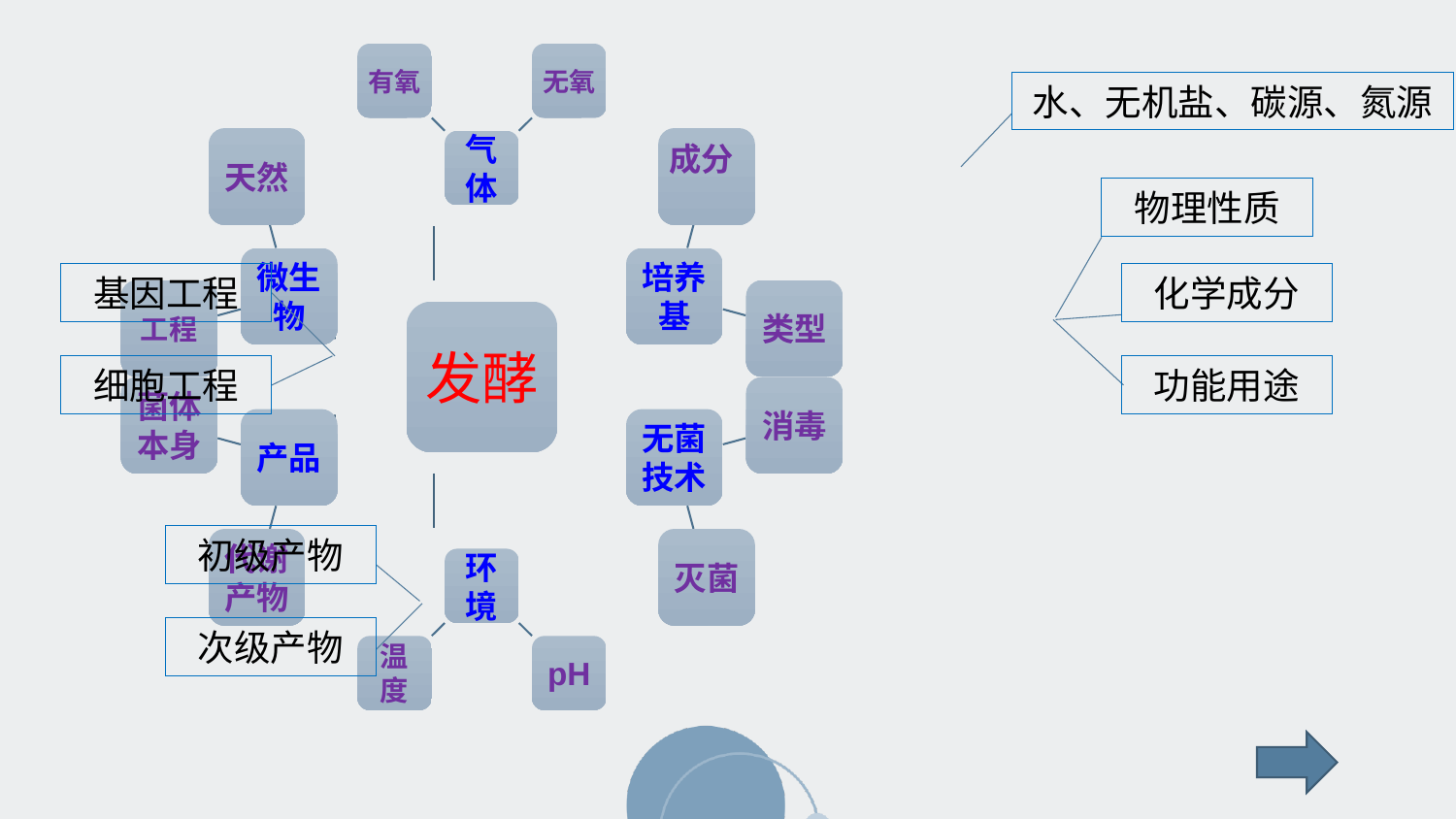

发酵
气体
有氧
无氧
培养基
成分

类型
无菌技术
消毒
灭菌
环境
pH
温度
产品
代谢产物
菌体本身
微生物
工程
天然
水、无机盐、碳源、氮源
物理性质
基因工程
化学成分
细胞工程
功能用途
初级产物
次级产物